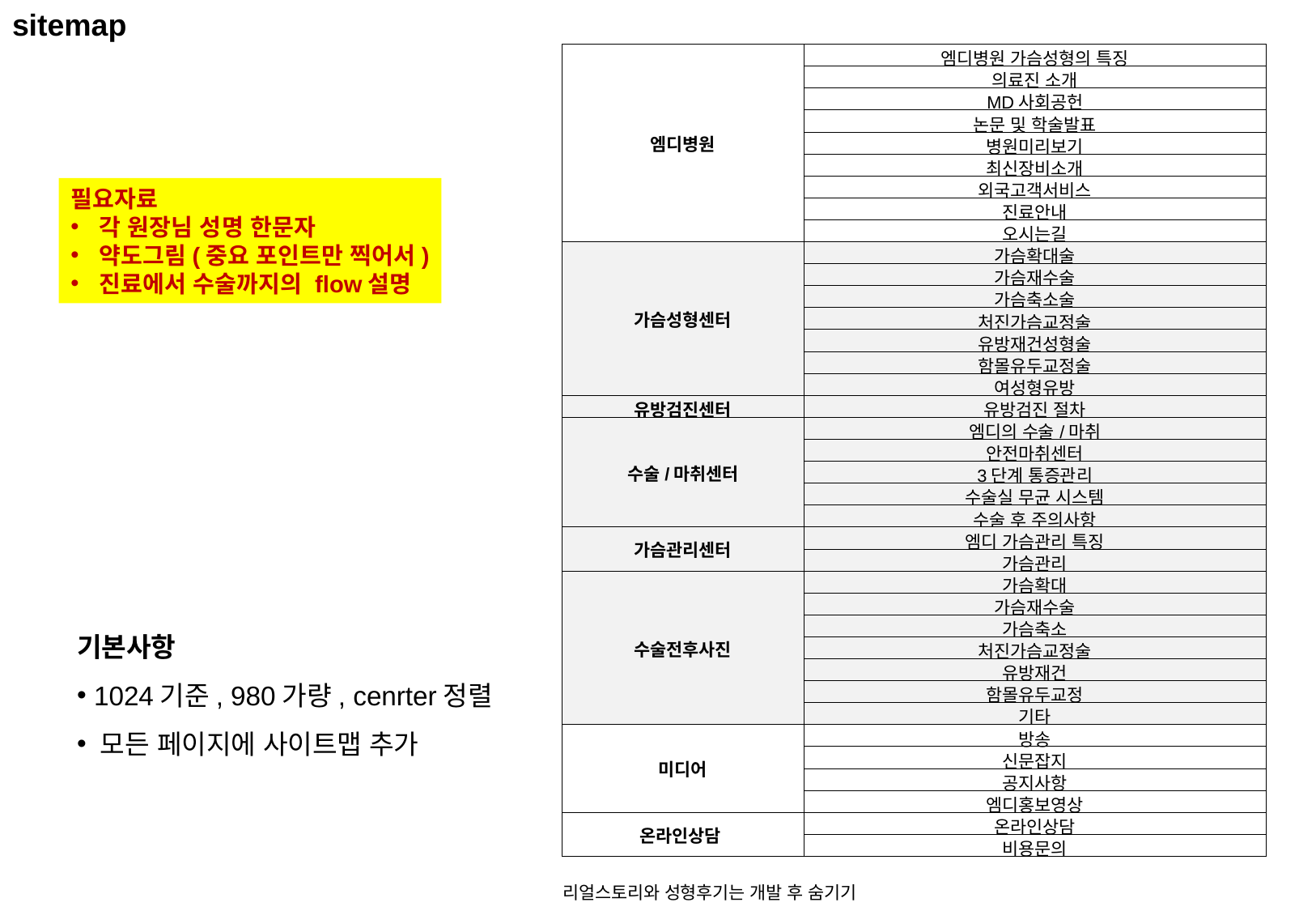

# sitemap
| 엠디병원 | 엠디병원 가슴성형의 특징 |
| --- | --- |
|  | 의료진 소개 |
|  | MD사회공헌 |
|  | 논문 및 학술발표 |
|  | 병원미리보기 |
|  | 최신장비소개 |
|  | 외국고객서비스 |
|  | 진료안내 |
|  | 오시는길 |
| 가슴성형센터 | 가슴확대술 |
|  | 가슴재수술 |
|  | 가슴축소술 |
|  | 처진가슴교정술 |
|  | 유방재건성형술 |
|  | 함몰유두교정술 |
|  | 여성형유방 |
| 유방검진센터 | 유방검진 절차 |
| 수술/마취센터 | 엠디의 수술/마취 |
|  | 안전마취센터 |
|  | 3단계 통증관리 |
|  | 수술실 무균 시스템 |
|  | 수술 후 주의사항 |
| 가슴관리센터 | 엠디 가슴관리 특징 |
|  | 가슴관리 |
| 수술전후사진 | 가슴확대 |
|  | 가슴재수술 |
|  | 가슴축소 |
|  | 처진가슴교정술 |
|  | 유방재건 |
|  | 함몰유두교정 |
|  | 기타 |
| 미디어 | 방송 |
|  | 신문잡지 |
|  | 공지사항 |
|  | 엠디홍보영상 |
| 온라인상담 | 온라인상담 |
|  | 비용문의 |
|  |  |
| 리얼스토리와 성형후기는 개발 후 숨기기 |  |
필요자료
각 원장님 성명 한문자
약도그림(중요 포인트만 찍어서)
진료에서 수술까지의 flow설명
기본사항
 1024기준, 980가량, cenrter정렬
 모든 페이지에 사이트맵 추가